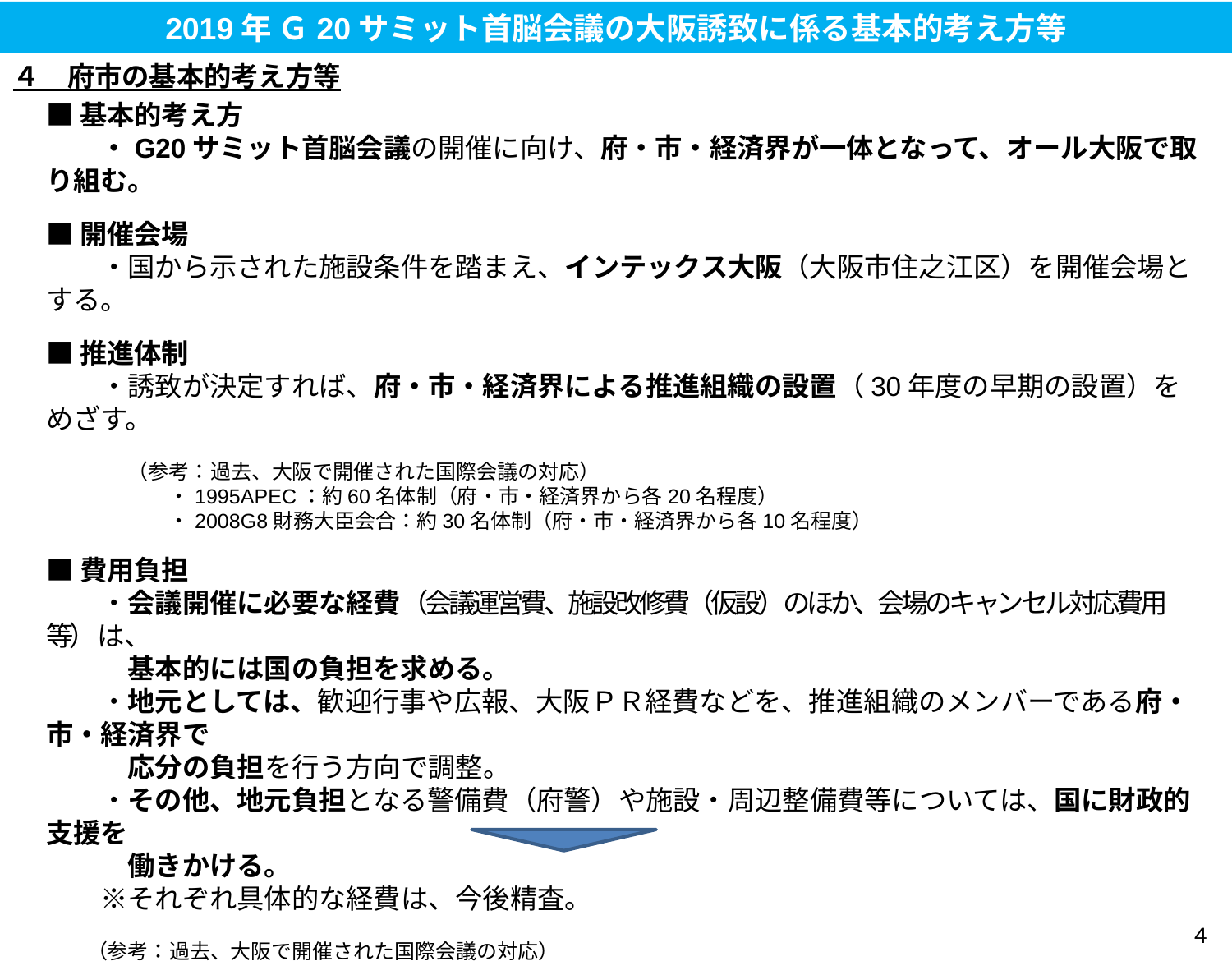

# 2019年 Ｇ20サミット首脳会議の大阪誘致に係る基本的考え方等
４　府市の基本的考え方等
■基本的考え方
　　・G20サミット首脳会議の開催に向け、府・市・経済界が一体となって、オール大阪で取り組む。

■開催会場
　　・国から示された施設条件を踏まえ、インテックス大阪（大阪市住之江区）を開催会場とする。

■推進体制
　　・誘致が決定すれば、府・市・経済界による推進組織の設置（30年度の早期の設置）をめざす。

　　　　（参考：過去、大阪で開催された国際会議の対応）
　　　　　　・1995APEC：約60名体制（府・市・経済界から各20名程度）
　　　　　　・2008G8財務大臣会合：約30名体制（府・市・経済界から各10名程度）

■費用負担
　　・会議開催に必要な経費（会議運営費、施設改修費（仮設）のほか、会場のキャンセル対応費用等）は、
　　　基本的には国の負担を求める。
　　・地元としては、歓迎行事や広報、大阪ＰＲ経費などを、推進組織のメンバーである府・市・経済界で
　　　応分の負担を行う方向で調整。
　　・その他、地元負担となる警備費（府警）や施設・周辺整備費等については、国に財政的支援を
　　　働きかける。
　　※それぞれ具体的な経費は、今後精査。

　　（参考：過去、大阪で開催された国際会議の対応）
　　　　　　・1995APEC：地元開催経費（実行委員会経費）約13億円を、府・市・経済界で均等負担。
　　　　　　・2008G8財務大臣会合：地元開催経費（実行委員会経費）約９千万円を、府・市・経済界で均等負担。

　　　　　　以上の考え方のもと、府市共同でＧ20サミット首脳会議の誘致に向け、国へ応募する。
　　　　（閣僚会議の誘致については、首脳会議の誘致結果を踏まえ、判断する。）

４